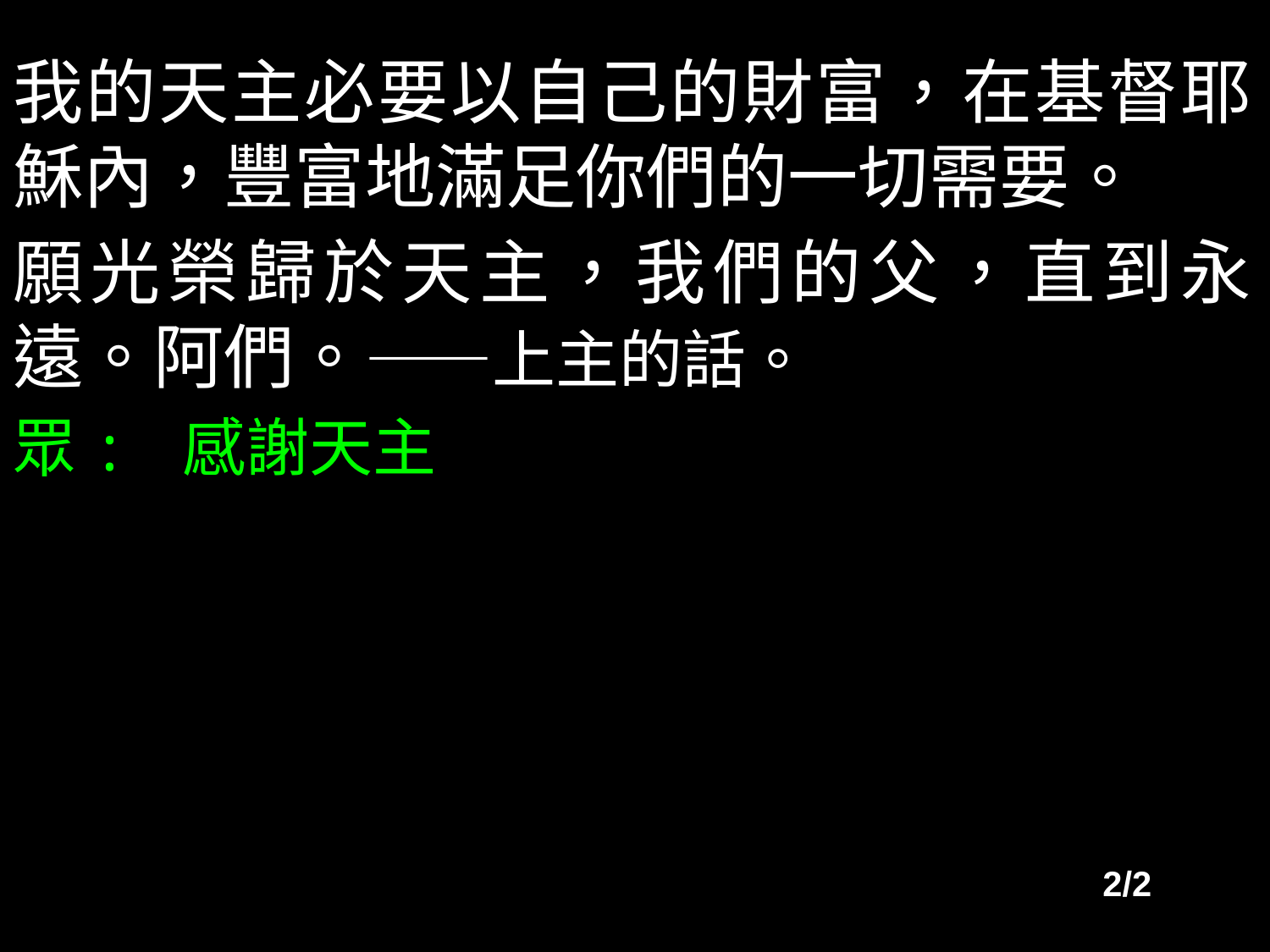

我的天主必要以自己的財富，在基督耶穌內，豐富地滿足你們的一切需要。
願光榮歸於天主，我們的父，直到永遠。阿們。——上主的話。
眾: 感謝天主

2/2